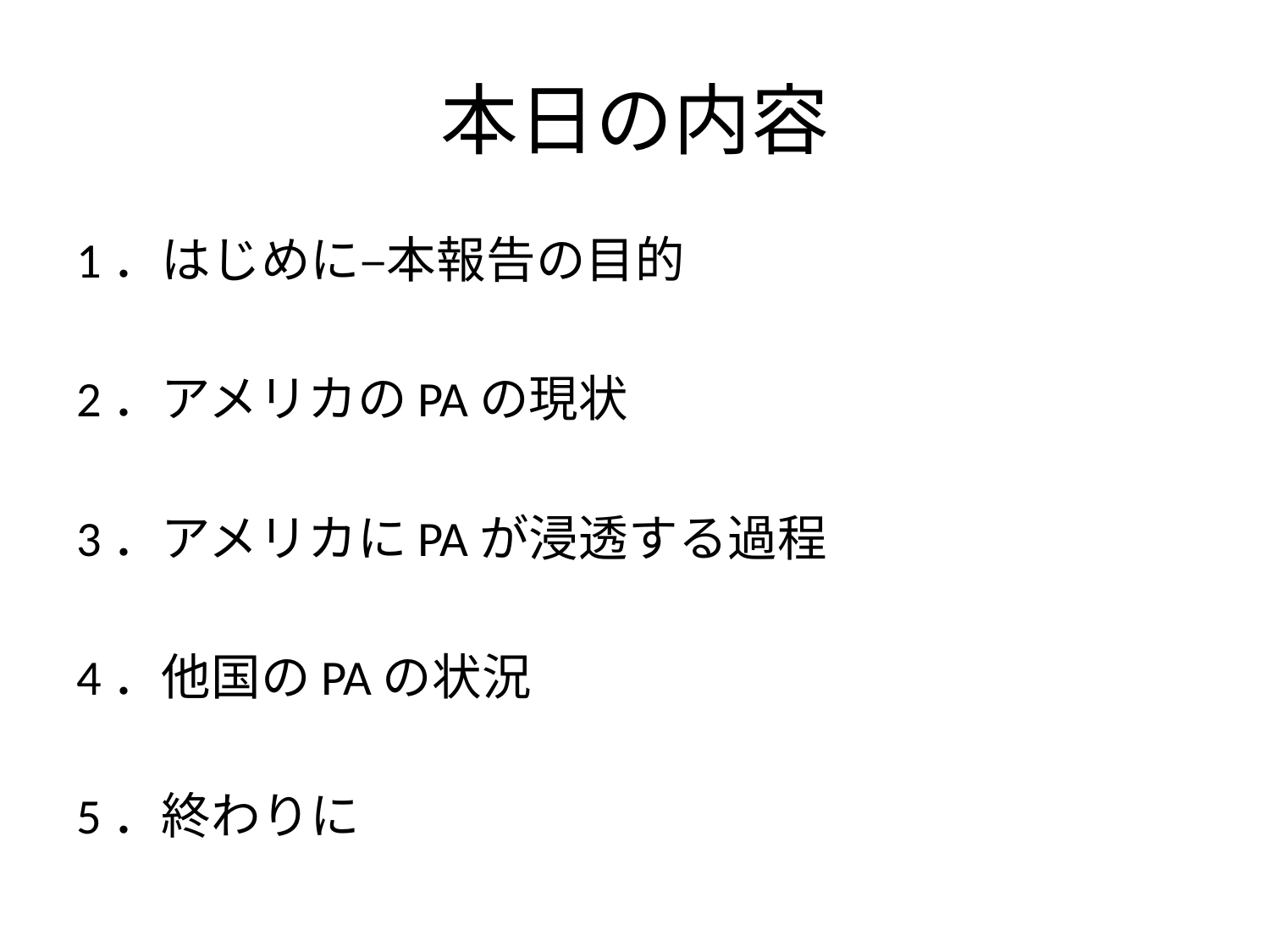

# 本日の内容
1．はじめに–本報告の目的

2．アメリカのPAの現状

3．アメリカにPAが浸透する過程

4．他国のPAの状況

5．終わりに